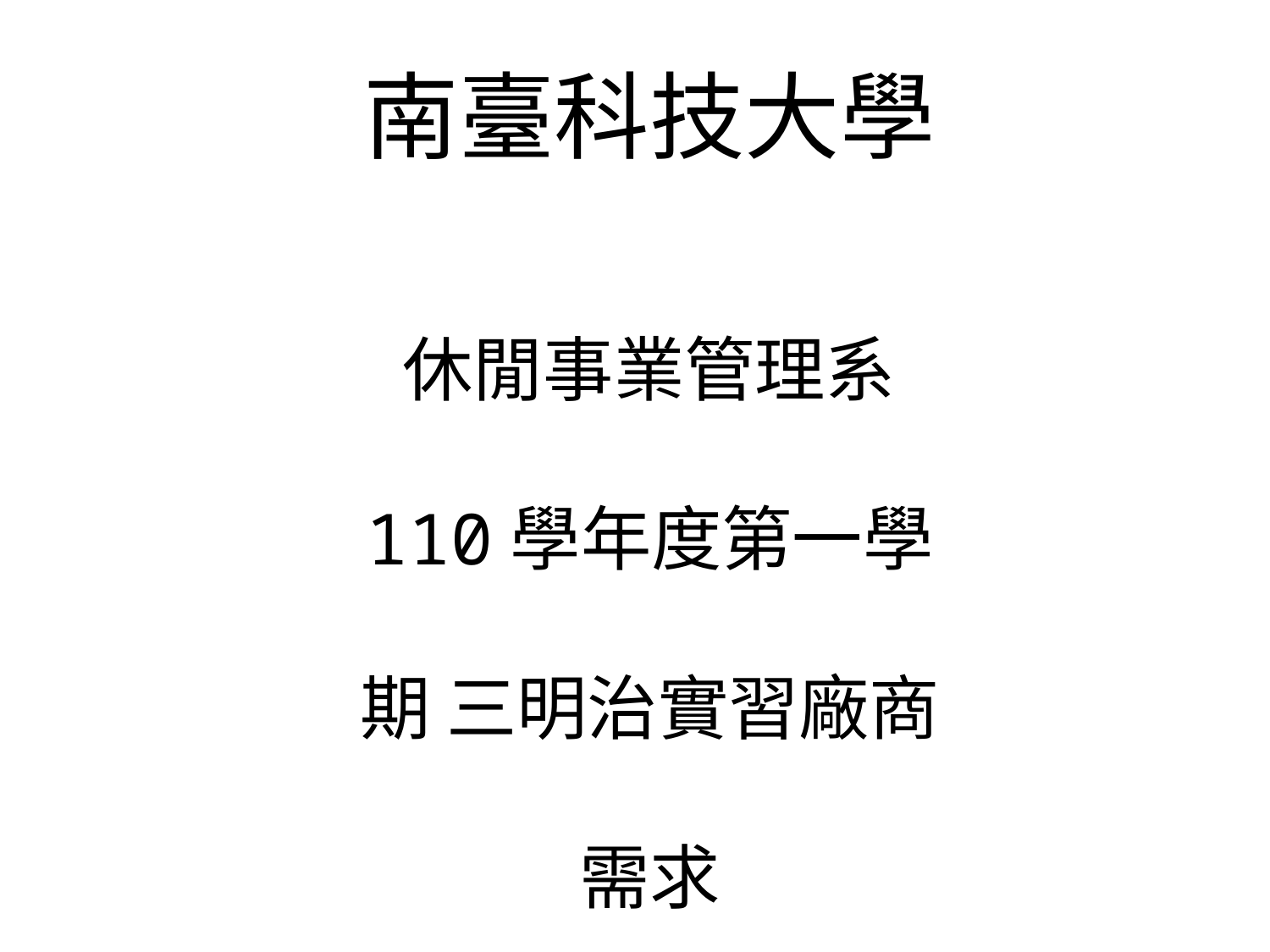

# 南臺科技大學
休閒事業管理系
110學年度第一學期 三明治實習廠商需求

實習日期:110年08月01日至111年01月31日